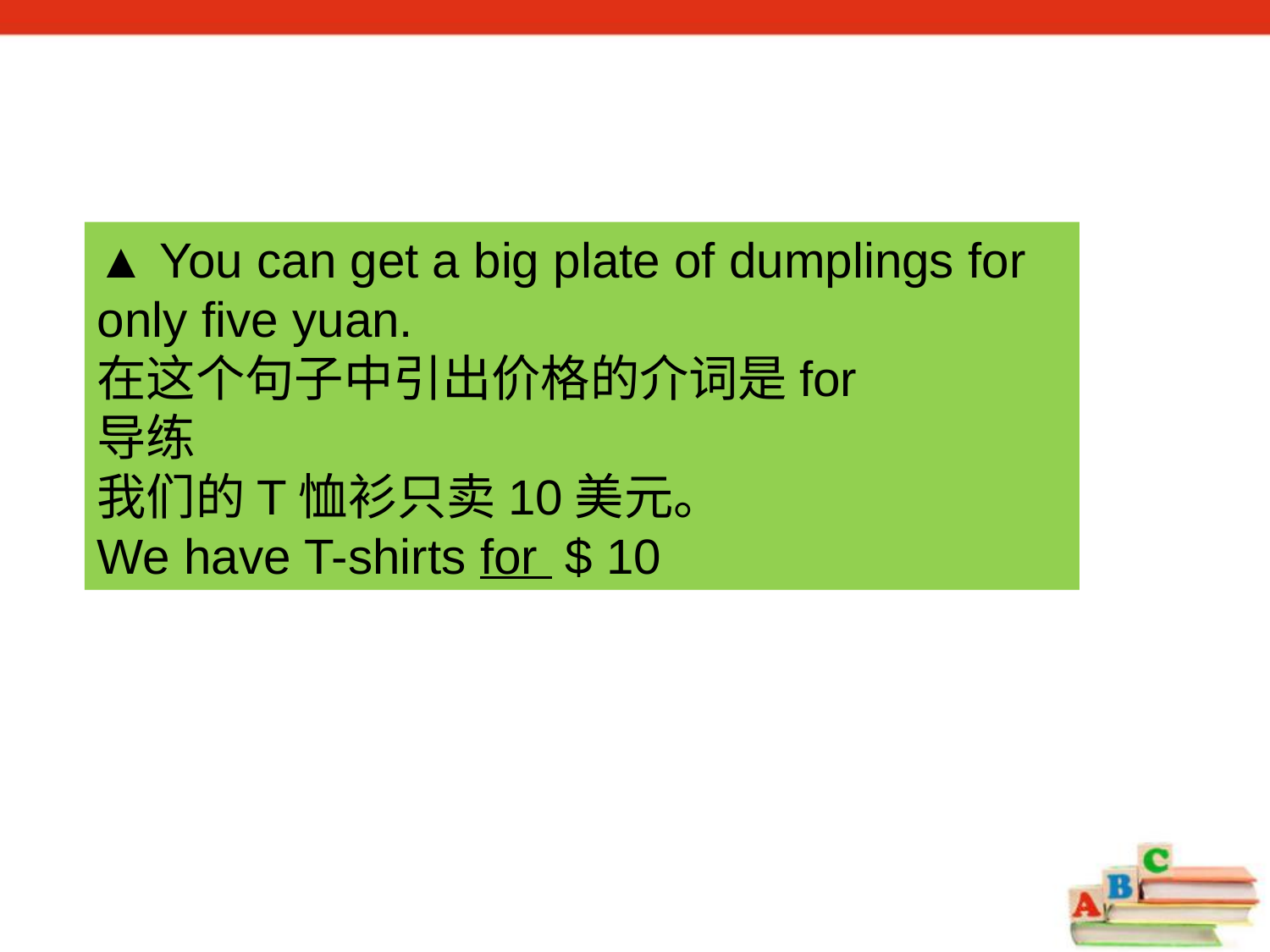

▲ You can get a big plate of dumplings for only five yuan.
在这个句子中引出价格的介词是for
导练
我们的T恤衫只卖10美元。
We have T-shirts for  $ 10